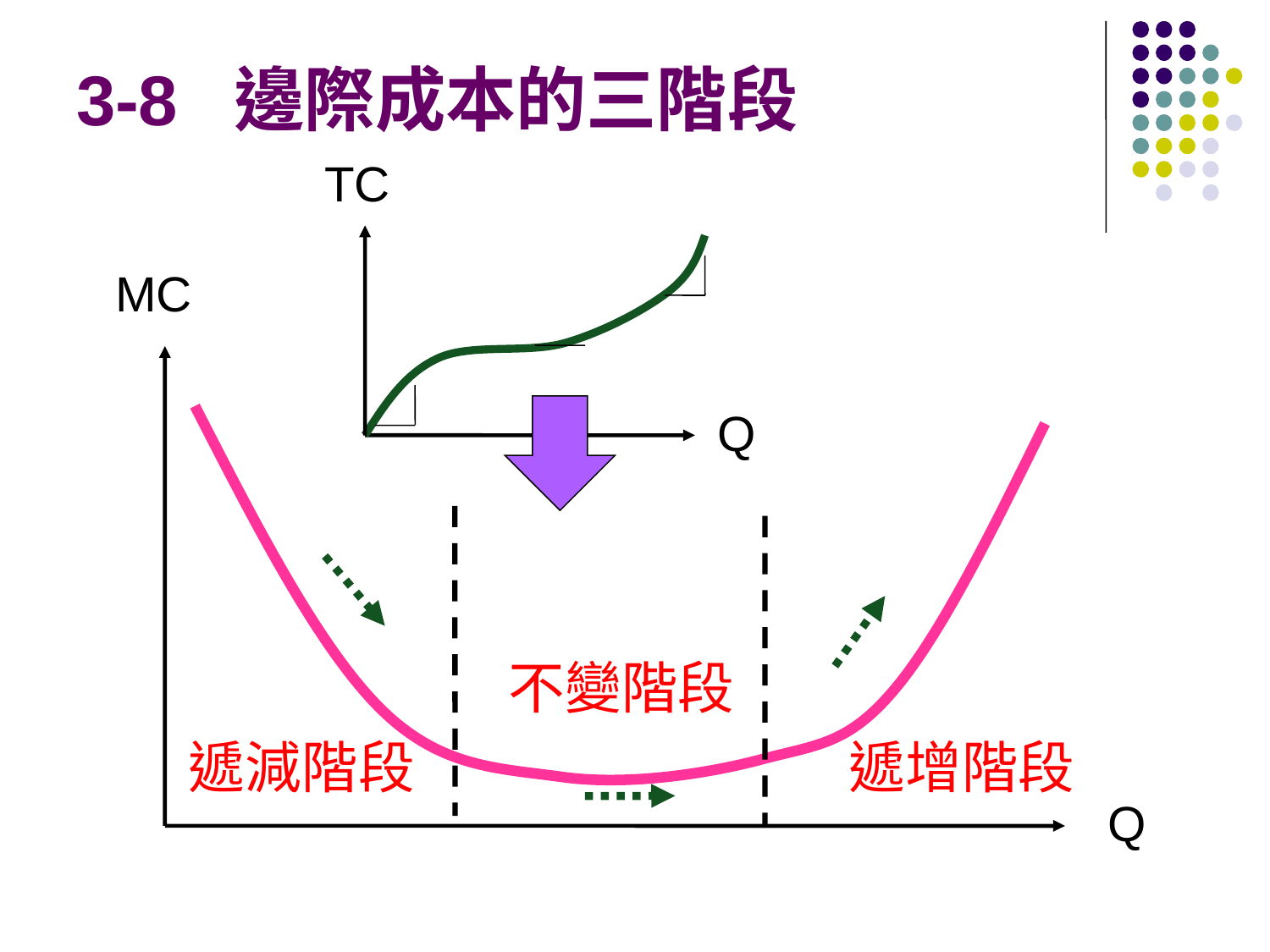

# 3-8  邊際成本的三階段
TC

MC

Q

不變階段
遞減階段
遞增階段
Q